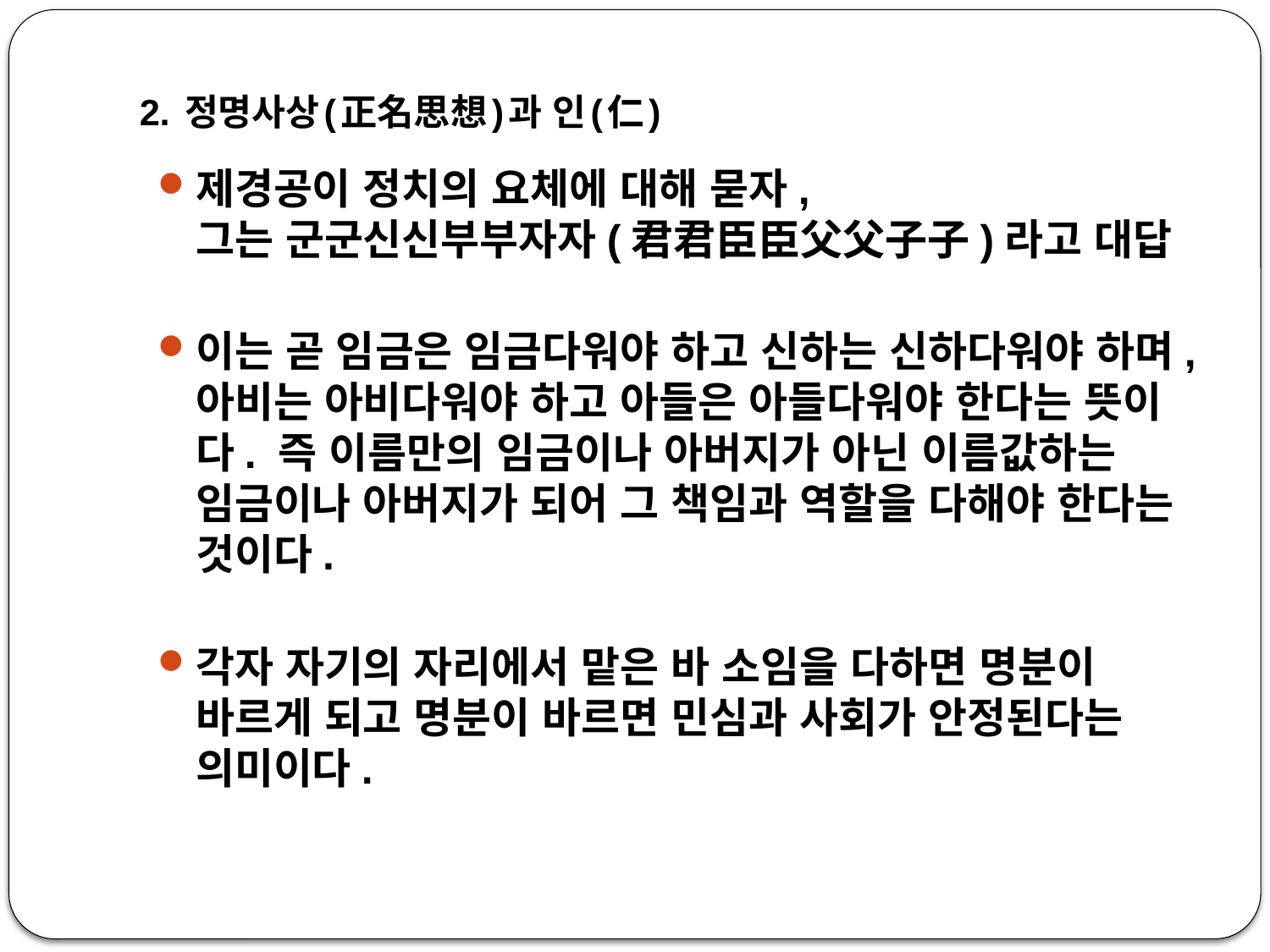

# 2. 정명사상(正名思想)과 인(仁)
제경공이 정치의 요체에 대해 묻자,
그는 군군신신부부자자(君君臣臣父父子子)라고 대답
이는 곧 임금은 임금다워야 하고 신하는 신하다워야 하며, 아비는 아비다워야 하고 아들은 아들다워야 한다는 뜻이다. 즉 이름만의 임금이나 아버지가 아닌 이름값하는 임금이나 아버지가 되어 그 책임과 역할을 다해야 한다는 것이다.
각자 자기의 자리에서 맡은 바 소임을 다하면 명분이 바르게 되고 명분이 바르면 민심과 사회가 안정된다는 의미이다.